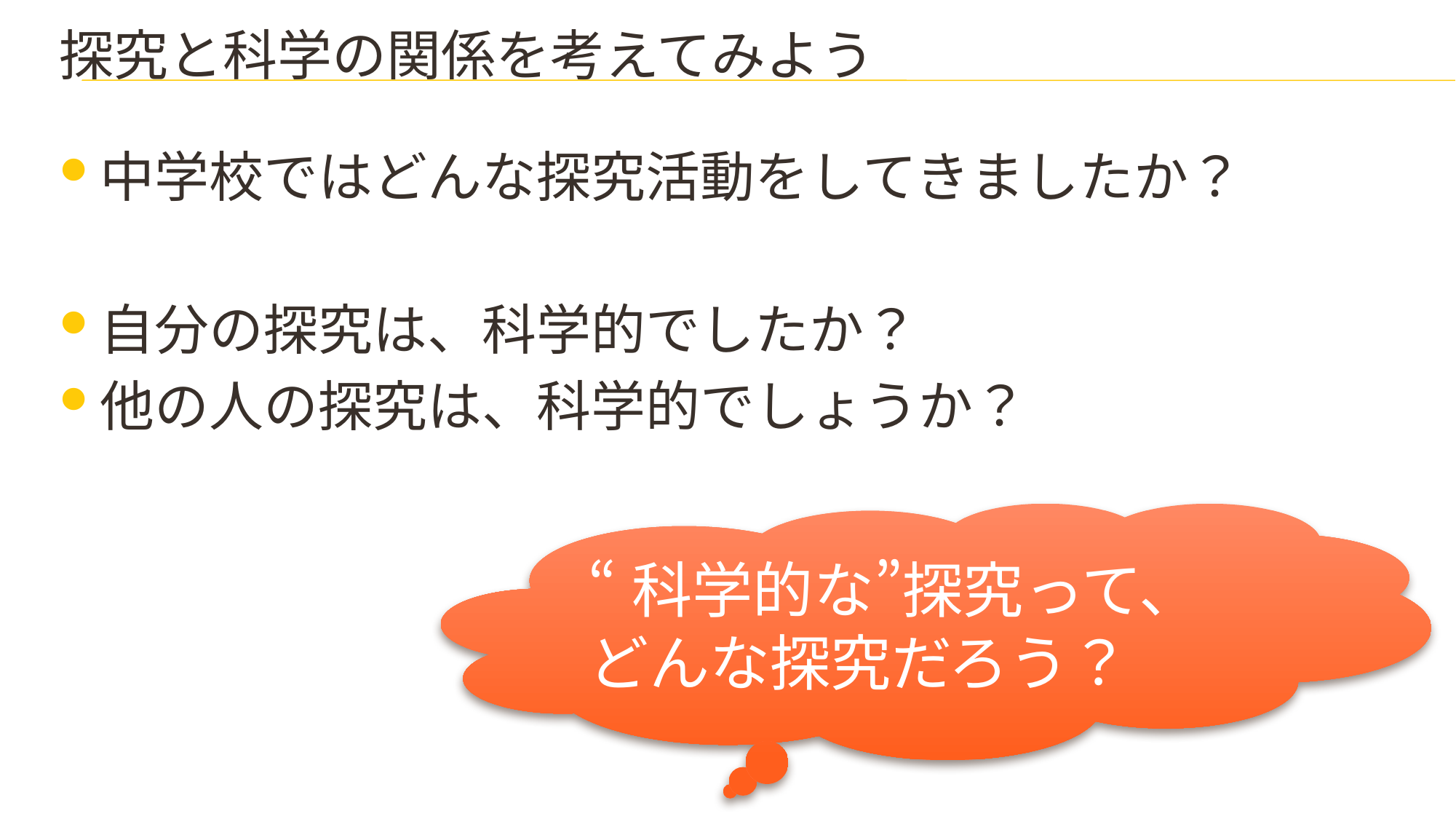

# 探究と科学の関係を考えてみよう
中学校ではどんな探究活動をしてきましたか？

自分の探究は、科学的でしたか？
他の人の探究は、科学的でしょうか？
“科学的な”探究って、どんな探究だろう？